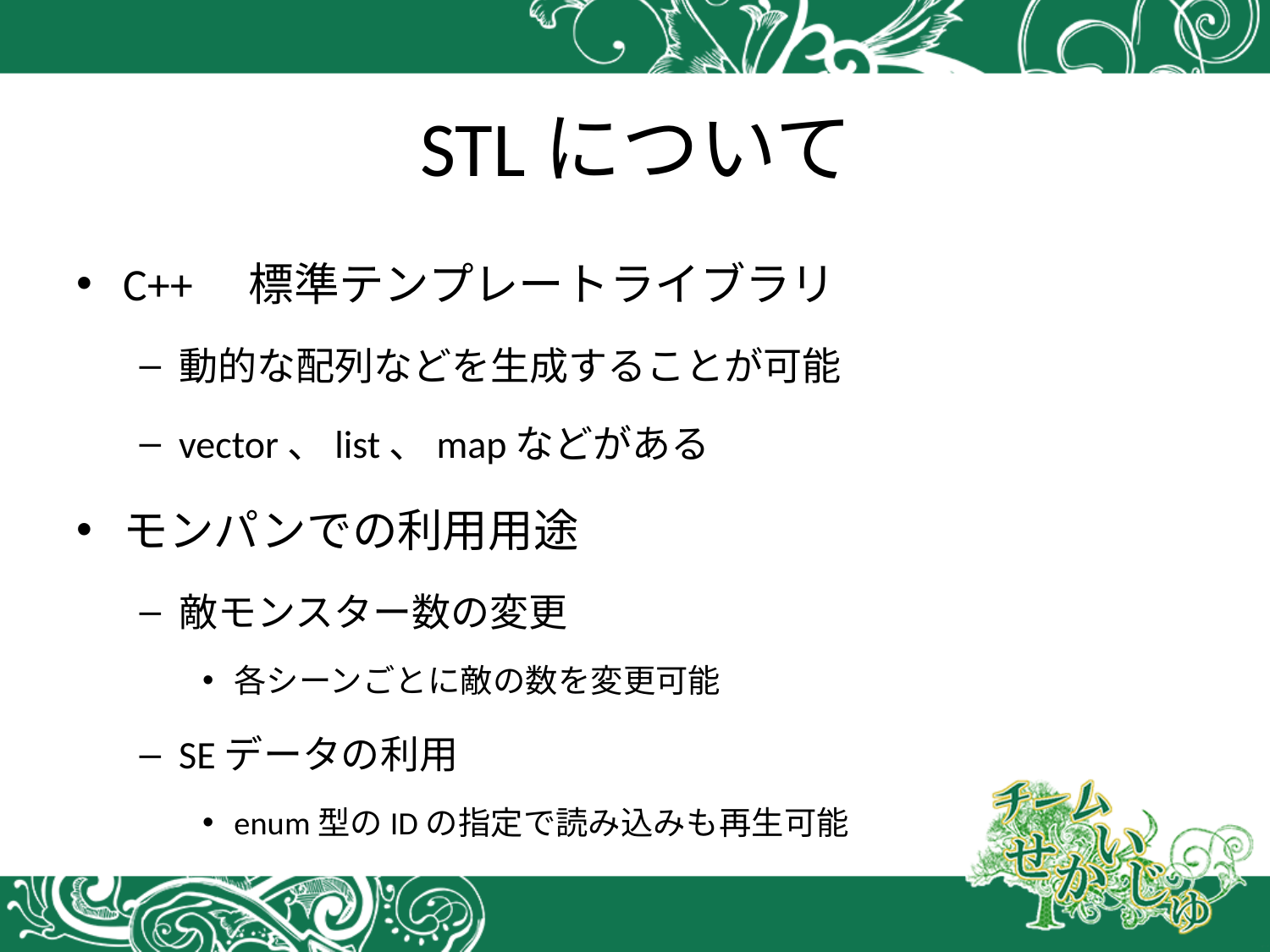

# STLについて
C++　標準テンプレートライブラリ
動的な配列などを生成することが可能
vector、list、mapなどがある
モンパンでの利用用途
敵モンスター数の変更
各シーンごとに敵の数を変更可能
SEデータの利用
enum型のIDの指定で読み込みも再生可能